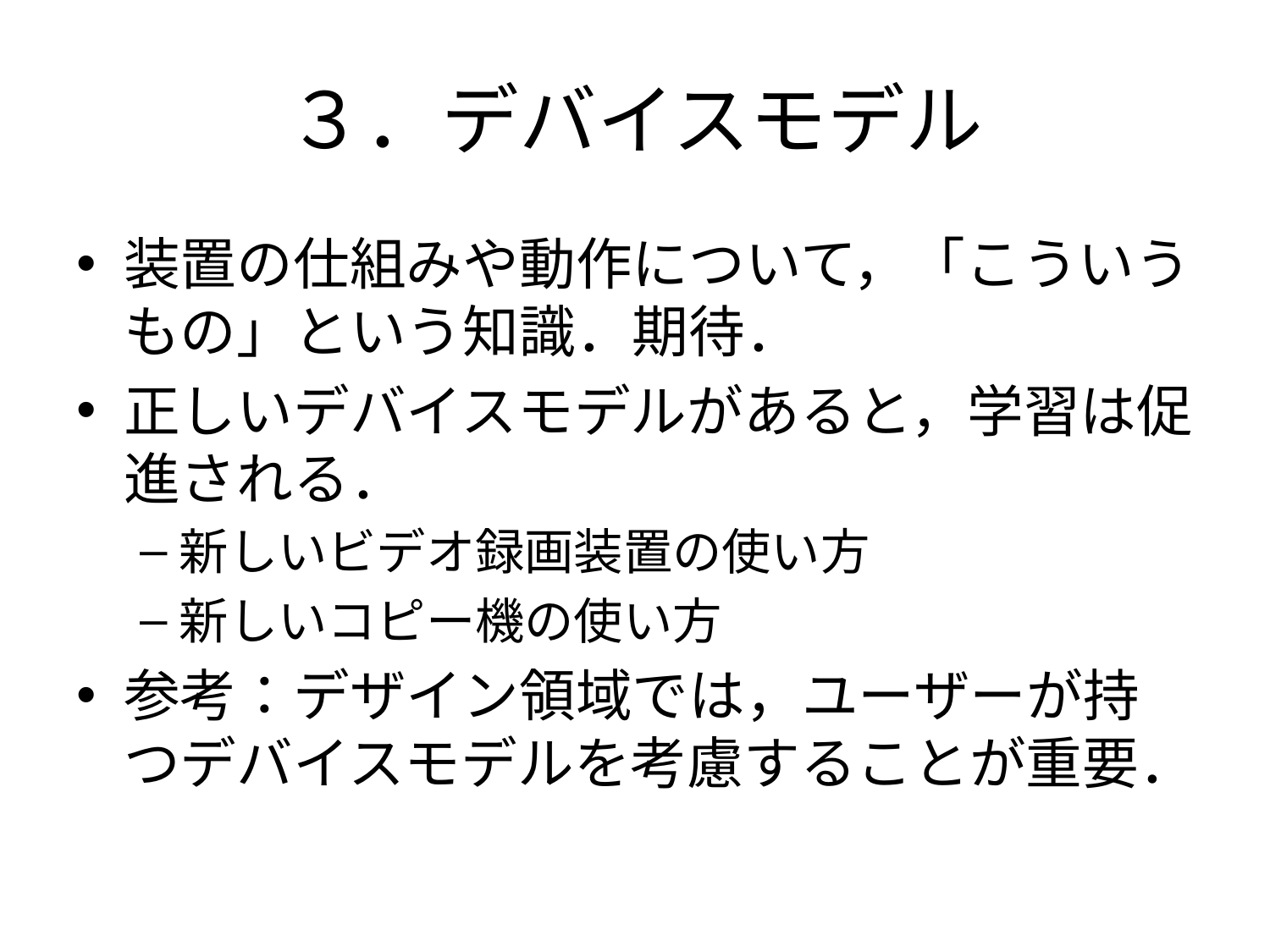

# ３．デバイスモデル
装置の仕組みや動作について，「こういうもの」という知識．期待．
正しいデバイスモデルがあると，学習は促進される．
新しいビデオ録画装置の使い方
新しいコピー機の使い方
参考：デザイン領域では，ユーザーが持つデバイスモデルを考慮することが重要．